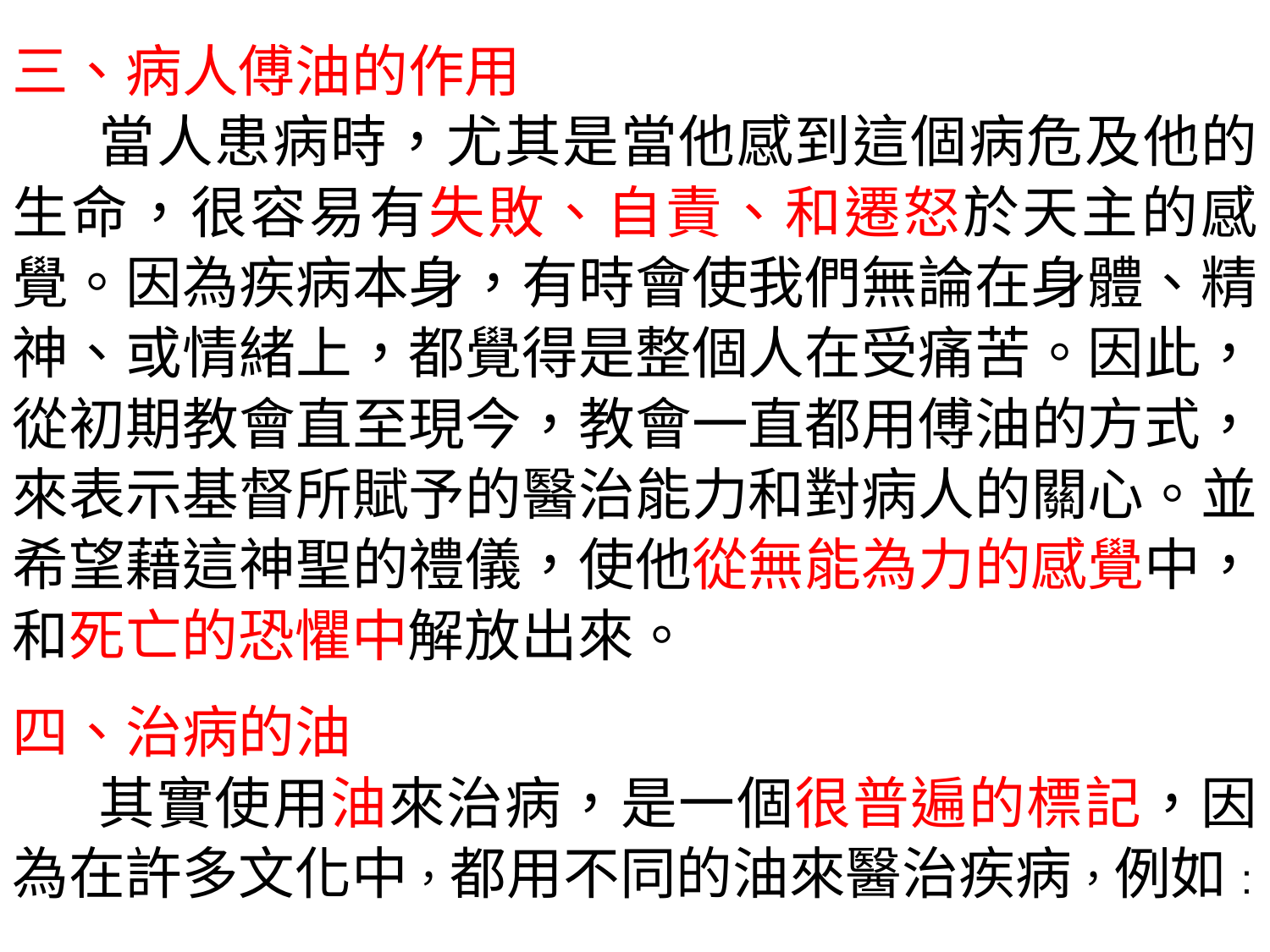

三、病人傅油的作用
     當人患病時，尤其是當他感到這個病危及他的生命，很容易有失敗、自責、和遷怒於天主的感覺。因為疾病本身，有時會使我們無論在身體、精神、或情緒上，都覺得是整個人在受痛苦。因此，從初期教會直至現今，教會一直都用傅油的方式，來表示基督所賦予的醫治能力和對病人的關心。並希望藉這神聖的禮儀，使他從無能為力的感覺中，和死亡的恐懼中解放出來。
四、治病的油
     其實使用油來治病，是一個很普遍的標記，因為在許多文化中，都用不同的油來醫治疾病，例如: